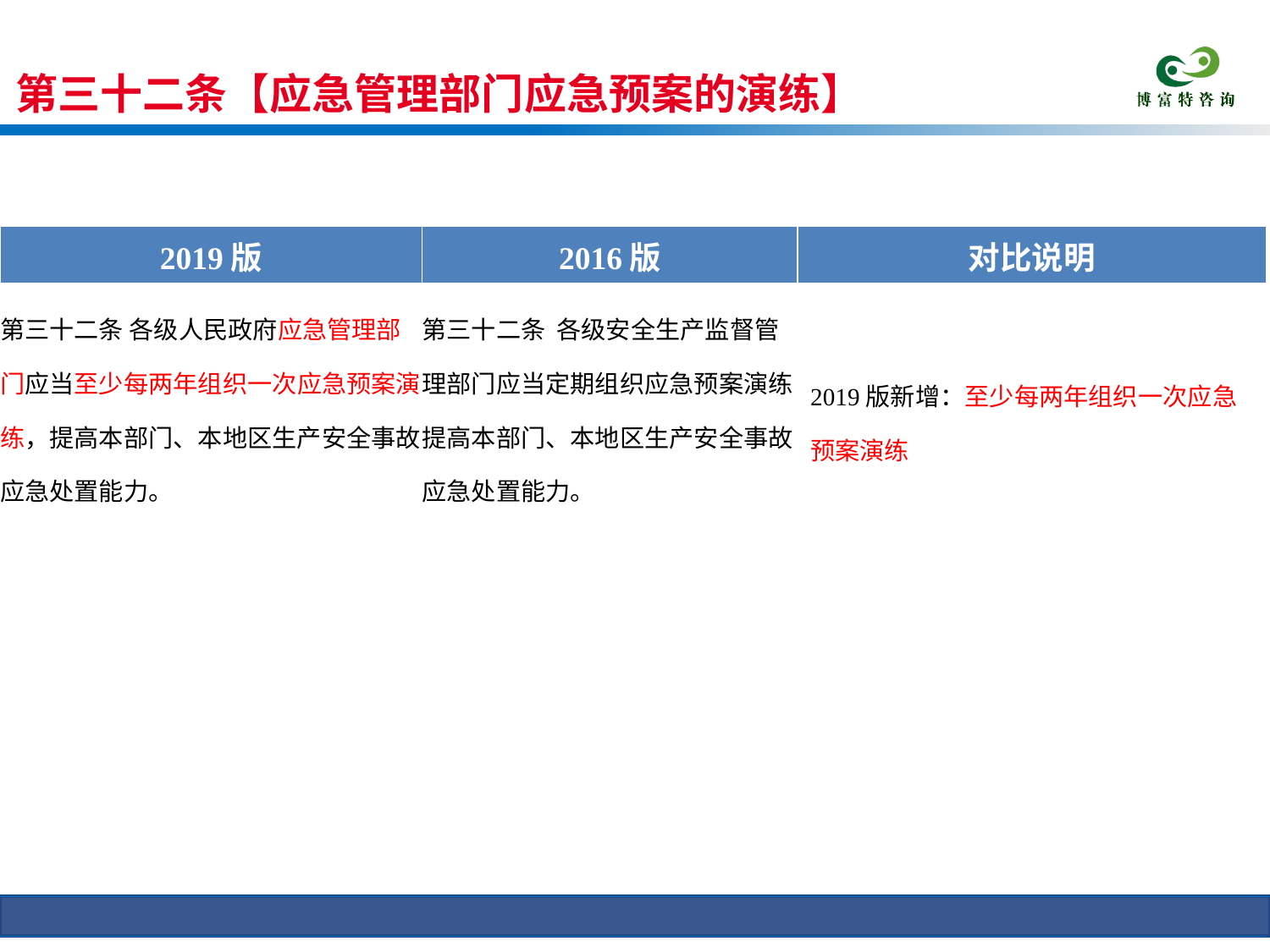

第三十二条【应急管理部门应急预案的演练】
条文对比
| 2019版 | 2016版 | 对比说明 |
| --- | --- | --- |
| 第三十二条 各级人民政府应急管理部门应当至少每两年组织一次应急预案演练，提高本部门、本地区生产安全事故应急处置能力。 | 第三十二条 各级安全生产监督管理部门应当定期组织应急预案演练，提高本部门、本地区生产安全事故应急处置能力。 | 2019版新增：至少每两年组织一次应急预案演练 |